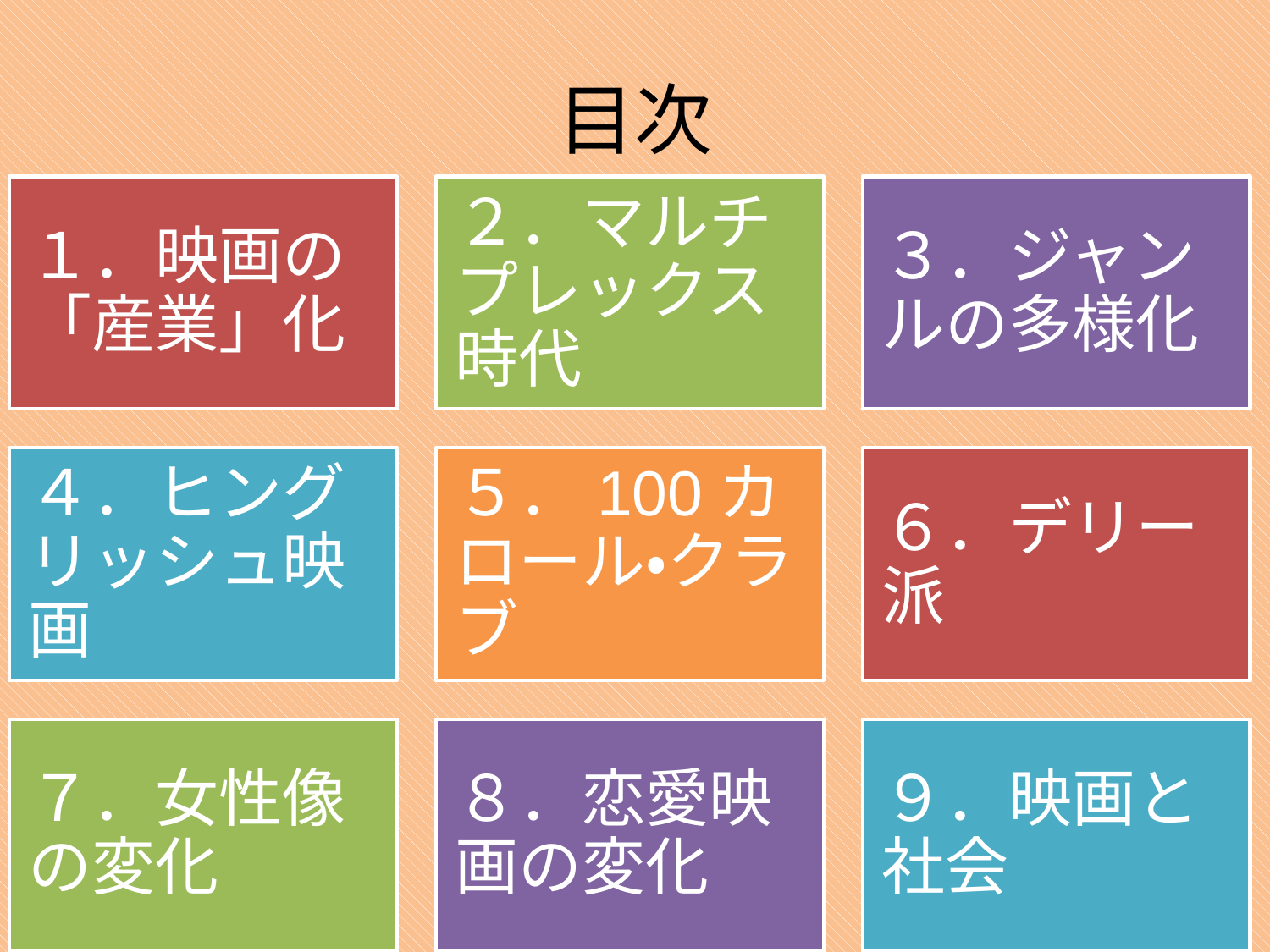

# 目次
１．映画の「産業」化
２．マルチプレックス時代
３．ジャンルの多様化
４．ヒングリッシュ映画
５．100カロール・クラブ
６．デリー派
７．女性像の変化
８．恋愛映画の変化
９．映画と社会